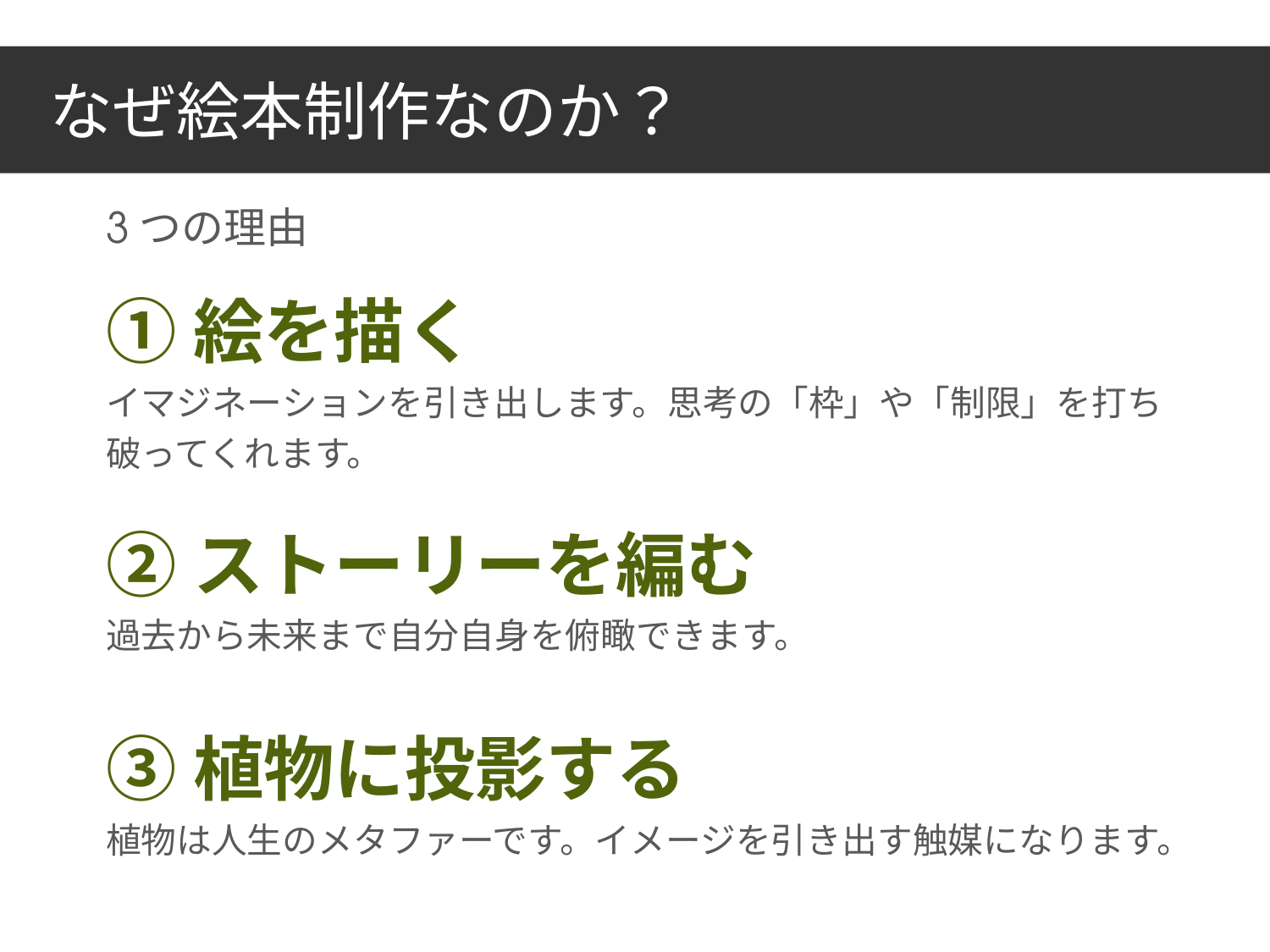

# なぜ絵本制作なのか？
3つの理由
①絵を描く
イマジネーションを引き出します。思考の「枠」や「制限」を打ち破ってくれます。

②ストーリーを編む
過去から未来まで自分自身を俯瞰できます。
③植物に投影する
植物は人生のメタファーです。イメージを引き出す触媒になります。